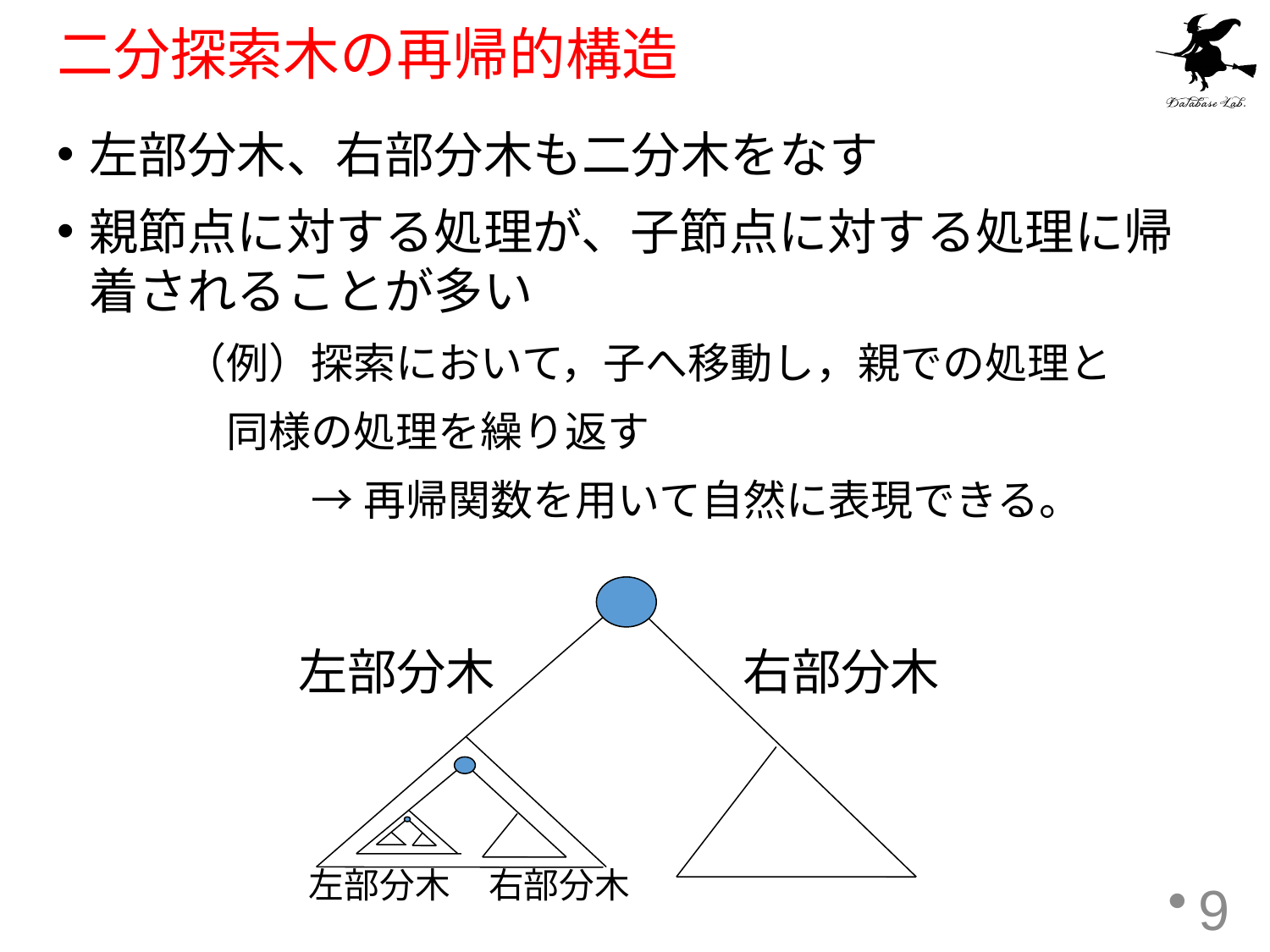

# 二分探索木の再帰的構造
左部分木、右部分木も二分木をなす
親節点に対する処理が、子節点に対する処理に帰着されることが多い
	（例）探索において，子へ移動し，親での処理と
　　　　同様の処理を繰り返す
		→再帰関数を用いて自然に表現できる。

左部分木
右部分木

左部分木
右部分木

9